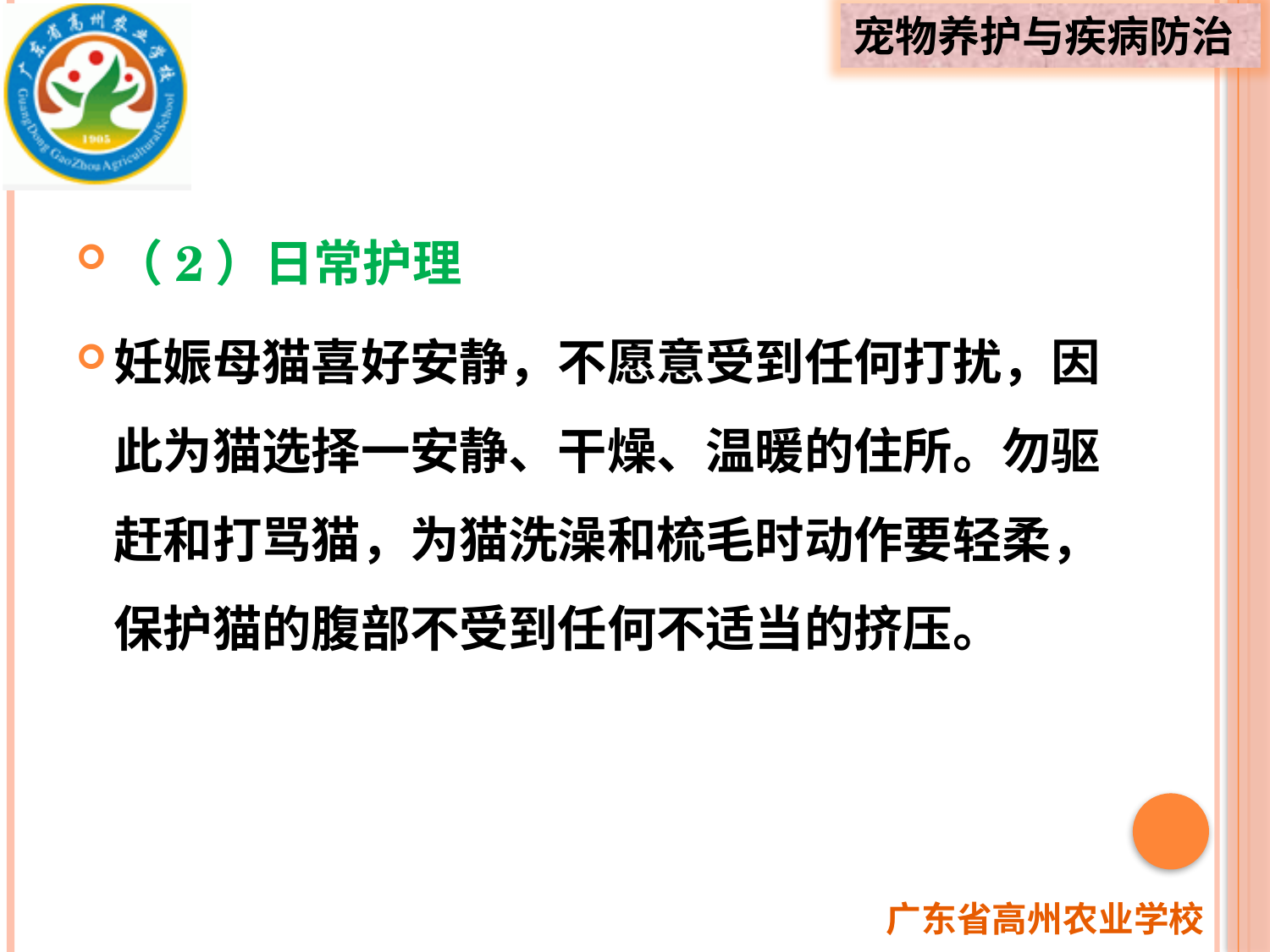

（2）日常护理
妊娠母猫喜好安静，不愿意受到任何打扰，因此为猫选择一安静、干燥、温暖的住所。勿驱赶和打骂猫，为猫洗澡和梳毛时动作要轻柔，保护猫的腹部不受到任何不适当的挤压。